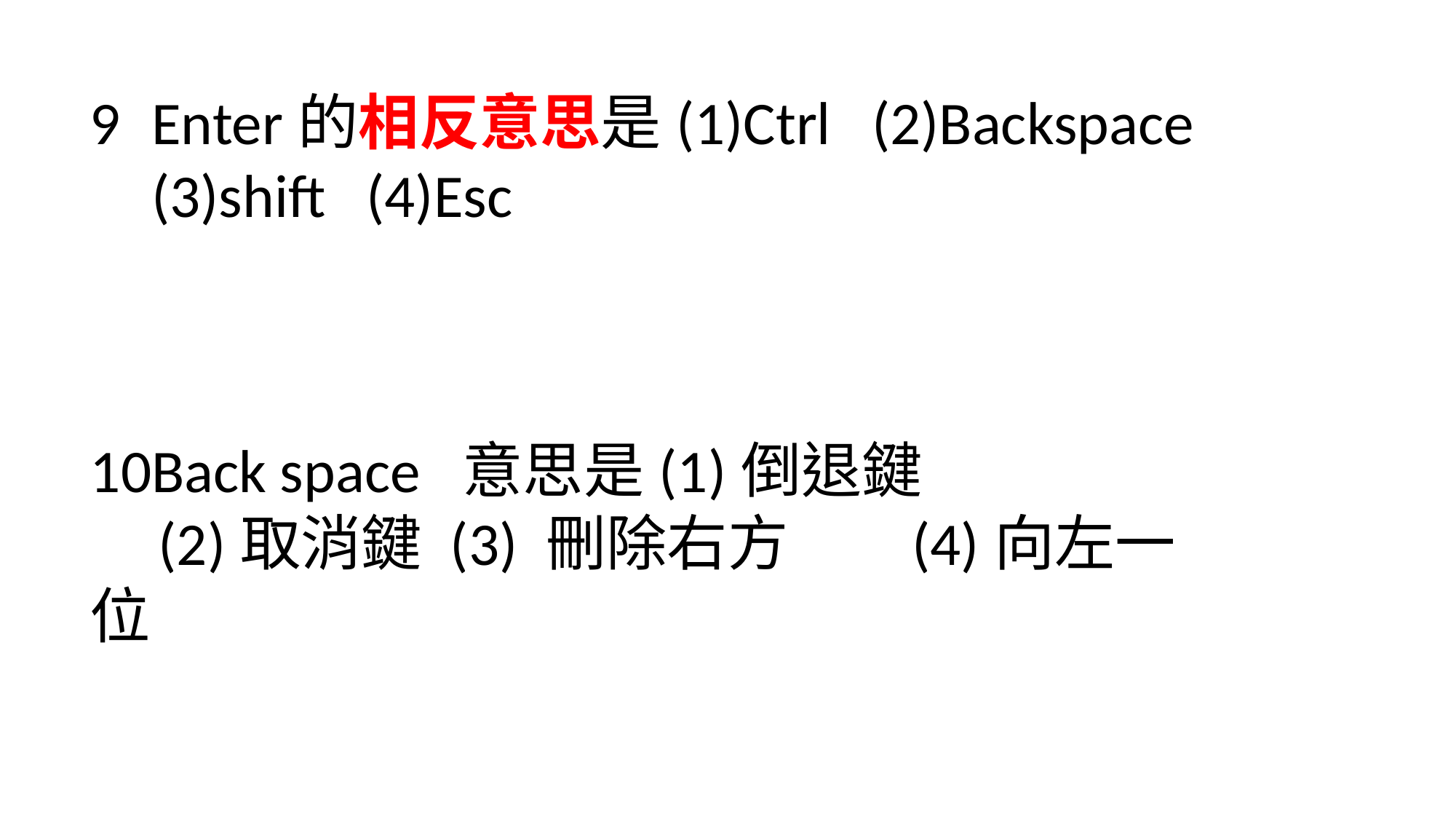

Enter的相反意思是(1)Ctrl   (2)Backspace (3)shift   (4)Esc

Back space  意思是(1)倒退鍵
     (2)取消鍵 (3) 刪除右方        (4)向左一位